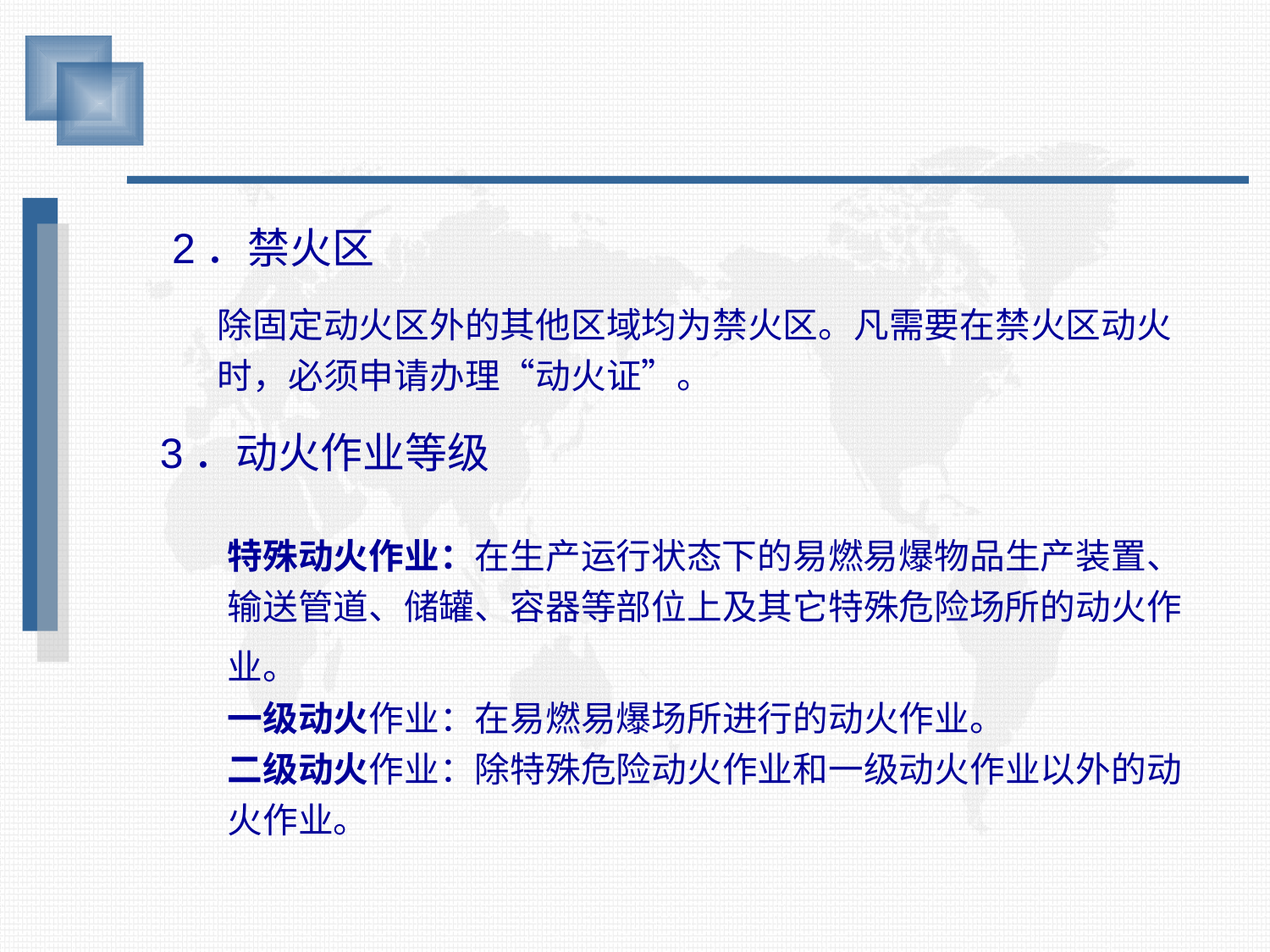

2．禁火区
除固定动火区外的其他区域均为禁火区。凡需要在禁火区动火时，必须申请办理“动火证”。
3．动火作业等级
特殊动火作业：在生产运行状态下的易燃易爆物品生产装置、输送管道、储罐、容器等部位上及其它特殊危险场所的动火作业。
一级动火作业：在易燃易爆场所进行的动火作业。
二级动火作业：除特殊危险动火作业和一级动火作业以外的动火作业。